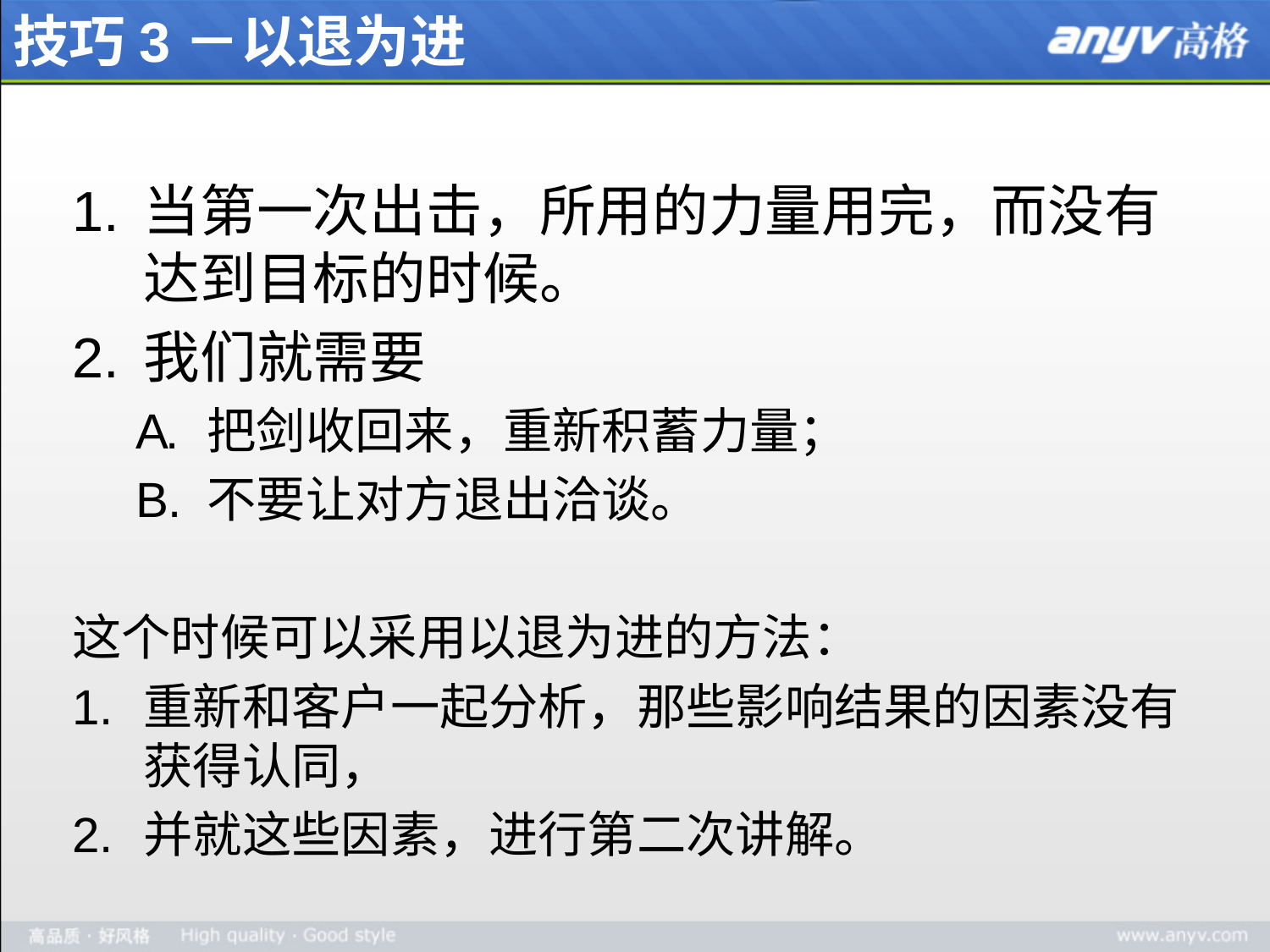

# 技巧3－以退为进
当第一次出击，所用的力量用完，而没有达到目标的时候。
我们就需要
把剑收回来，重新积蓄力量；
不要让对方退出洽谈。

这个时候可以采用以退为进的方法：
重新和客户一起分析，那些影响结果的因素没有获得认同，
并就这些因素，进行第二次讲解。